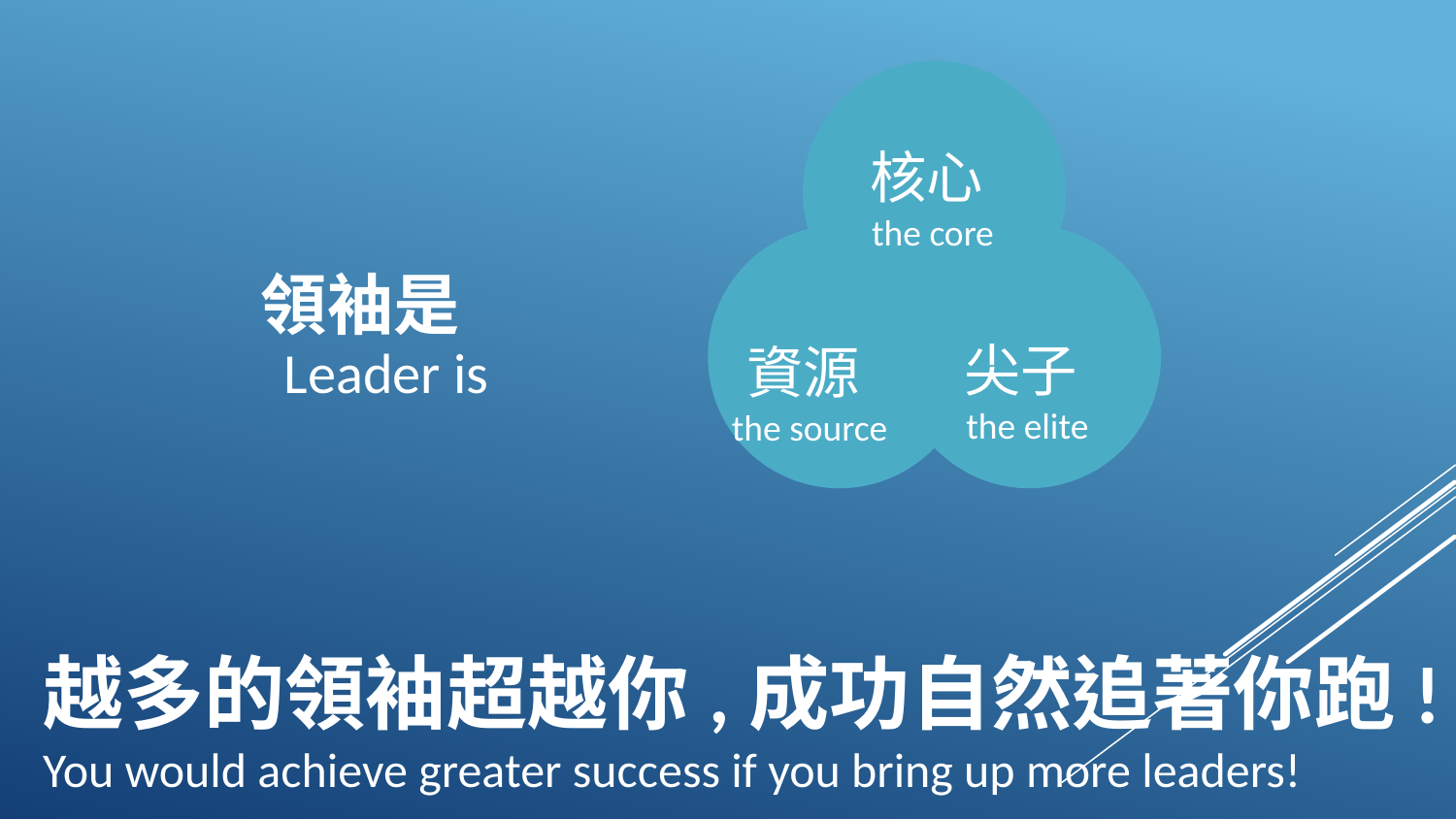

核心
the core
# 領袖是
尖子
the elite
資源
the source
Leader is
越多的領袖超越你,成功自然追著你跑!
You would achieve greater success if you bring up more leaders!